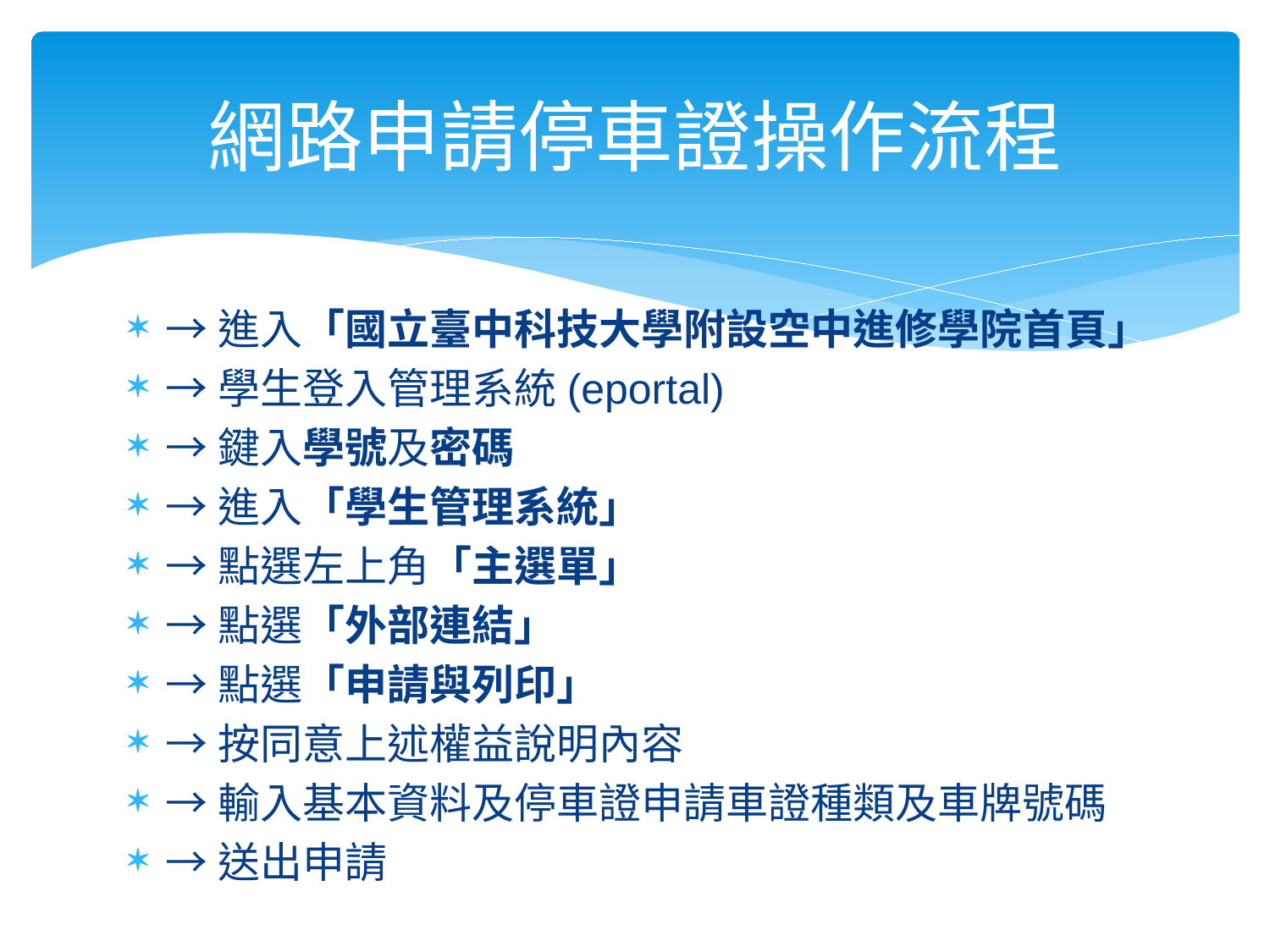

# 網路申請停車證操作流程
→進入「國立臺中科技大學附設空中進修學院首頁」
→學生登入管理系統(eportal)
→鍵入學號及密碼
→進入「學生管理系統」
→點選左上角「主選單」
→點選「外部連結」
→點選「申請與列印」
→按同意上述權益說明內容
→輸入基本資料及停車證申請車證種類及車牌號碼
→送出申請